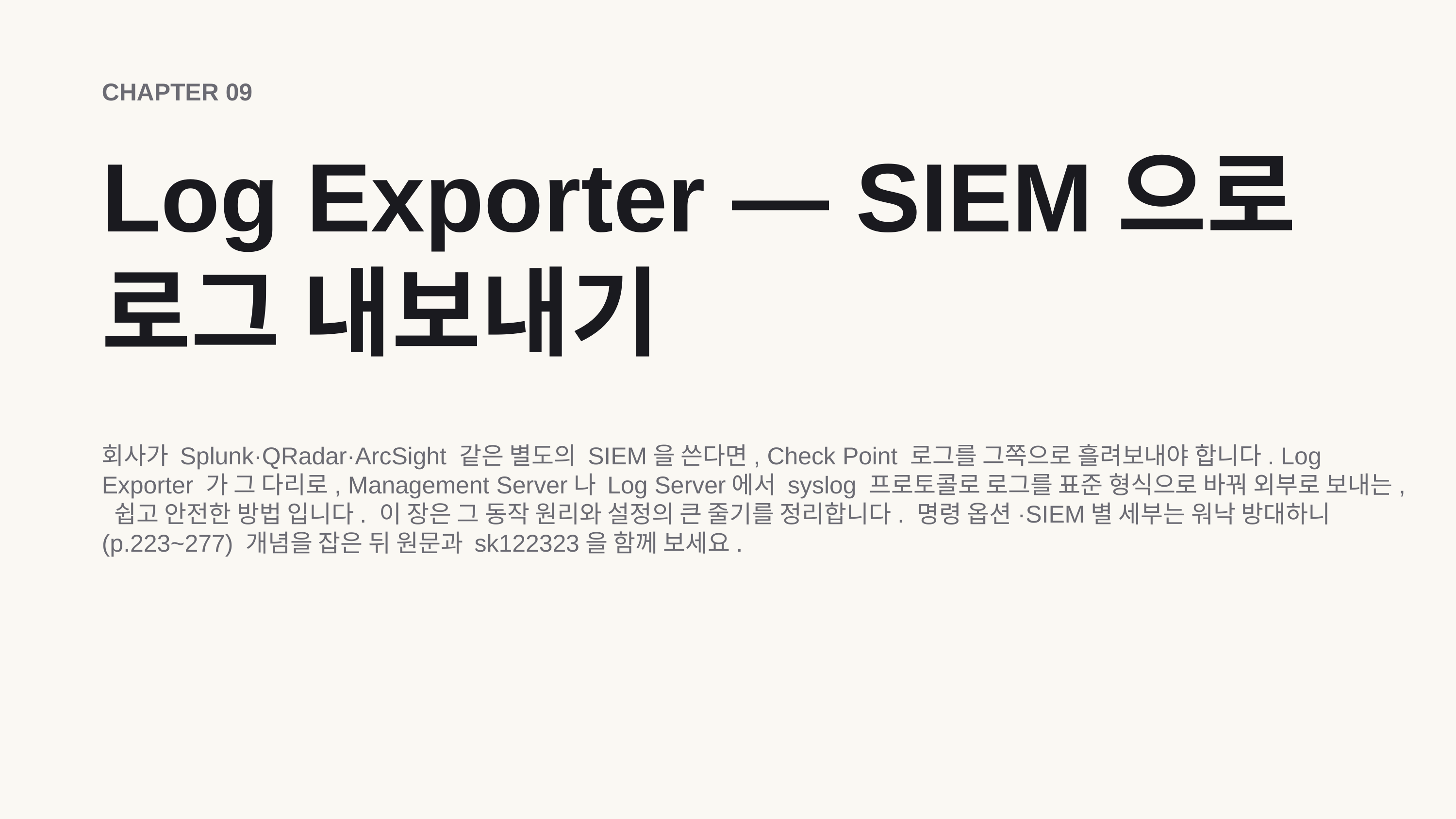

CHAPTER 09
Log Exporter — SIEM으로 로그 내보내기
회사가 Splunk·QRadar·ArcSight 같은 별도의 SIEM을 쓴다면, Check Point 로그를 그쪽으로 흘려보내야 합니다. Log Exporter 가 그 다리로, Management Server나 Log Server에서 syslog 프로토콜로 로그를 표준 형식으로 바꿔 외부로 보내는, 쉽고 안전한 방법 입니다. 이 장은 그 동작 원리와 설정의 큰 줄기를 정리합니다. 명령 옵션·SIEM별 세부는 워낙 방대하니(p.223~277) 개념을 잡은 뒤 원문과 sk122323을 함께 보세요.